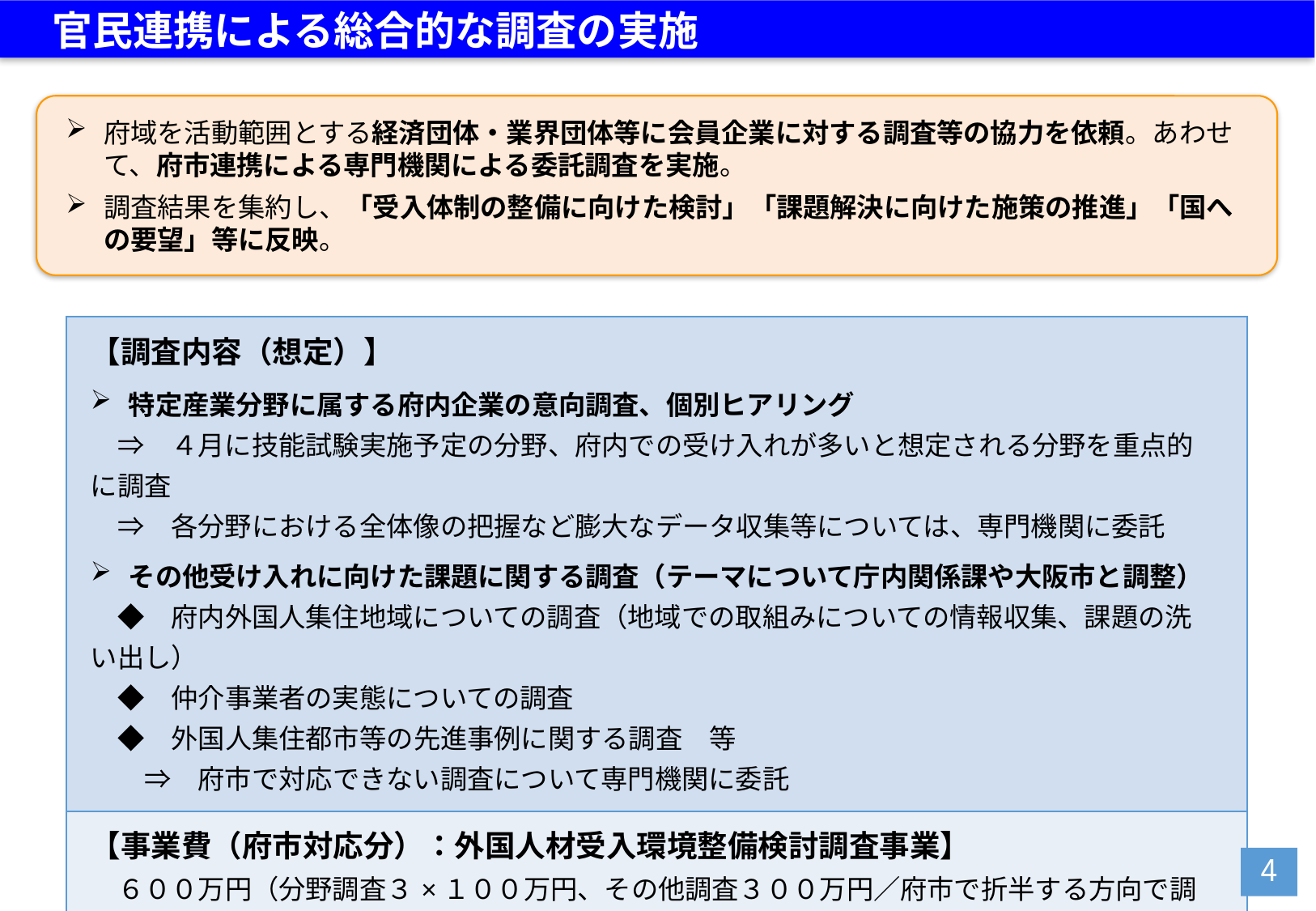

官民連携による総合的な調査の実施
府域を活動範囲とする経済団体・業界団体等に会員企業に対する調査等の協力を依頼。あわせて、府市連携による専門機関による委託調査を実施。
調査結果を集約し、「受入体制の整備に向けた検討」「課題解決に向けた施策の推進」「国への要望」等に反映。
| 【調査内容（想定）】 特定産業分野に属する府内企業の意向調査、個別ヒアリング 　⇒　４月に技能試験実施予定の分野、府内での受け入れが多いと想定される分野を重点的に調査 　⇒　各分野における全体像の把握など膨大なデータ収集等については、専門機関に委託 その他受け入れに向けた課題に関する調査（テーマについて庁内関係課や大阪市と調整） 　◆　府内外国人集住地域についての調査（地域での取組みについての情報収集、課題の洗い出し）　 　◆　仲介事業者の実態についての調査 　◆　外国人集住都市等の先進事例に関する調査　等 　　⇒　府市で対応できない調査について専門機関に委託 |
| --- |
| 【事業費（府市対応分）：外国人材受入環境整備検討調査事業】 　６００万円（分野調査３×１００万円、その他調査３００万円／府市で折半する方向で調整） |
4